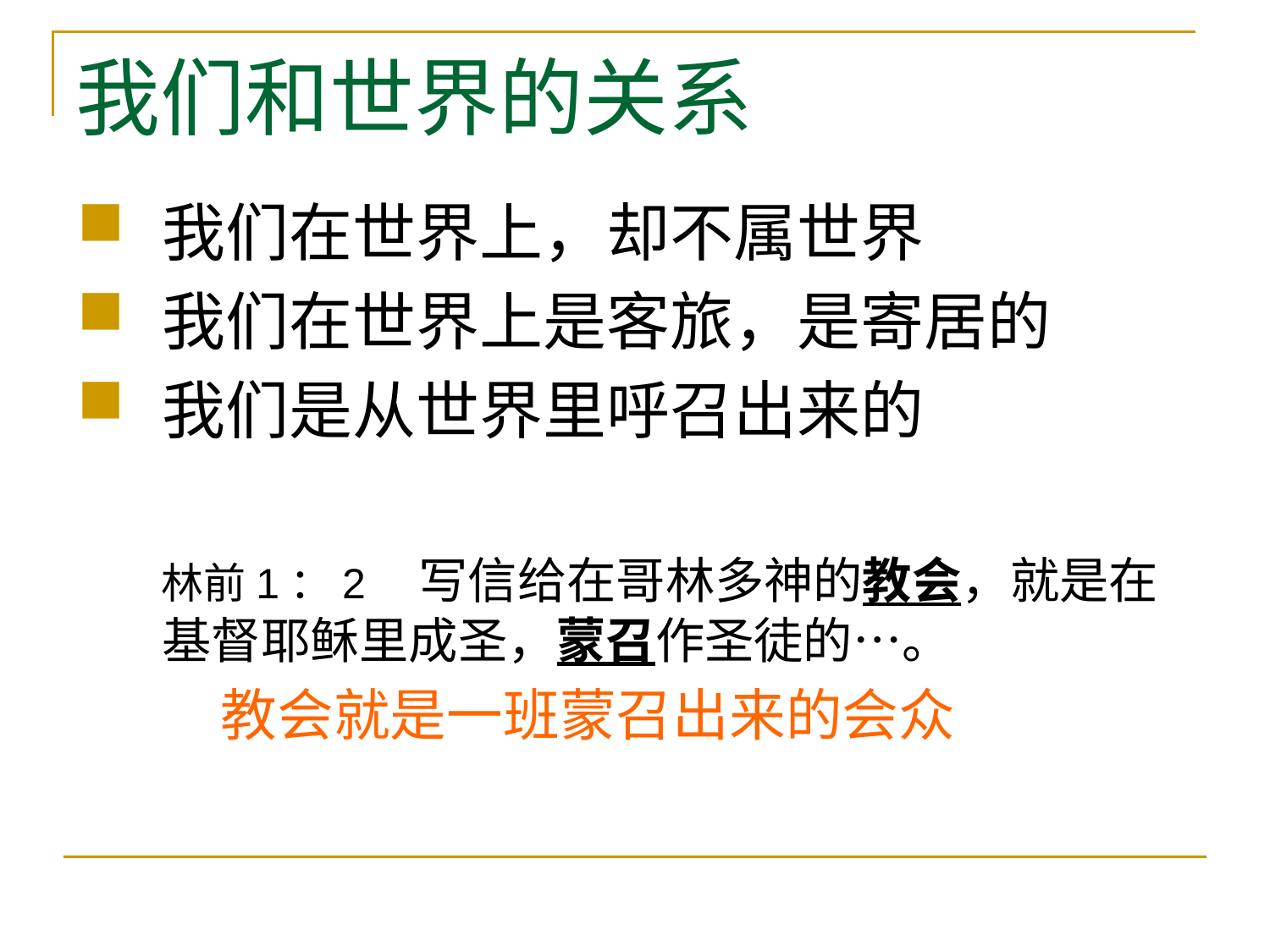

# 我们和世界的关系
我们在世界上，却不属世界
我们在世界上是客旅，是寄居的
我们是从世界里呼召出来的

      林前1：2   写信给在哥林多神的教会，就是在基督耶稣里成圣，蒙召作圣徒的…。
           教会就是一班蒙召出来的会众